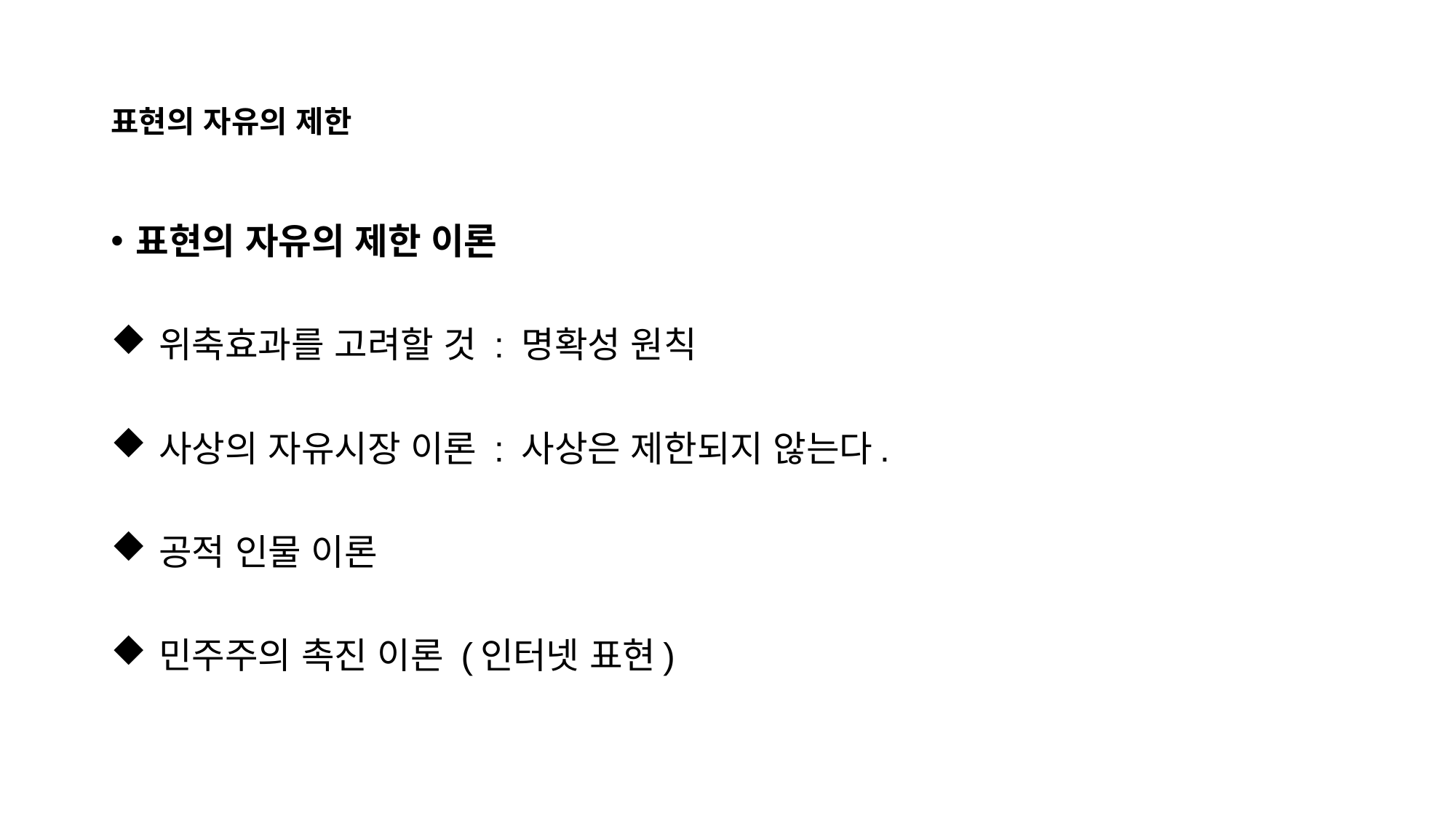

# 표현의 자유의 제한
표현의 자유의 제한 이론

 위축효과를 고려할 것 : 명확성 원칙

 사상의 자유시장 이론 : 사상은 제한되지 않는다.

 공적 인물 이론

 민주주의 촉진 이론 (인터넷 표현)